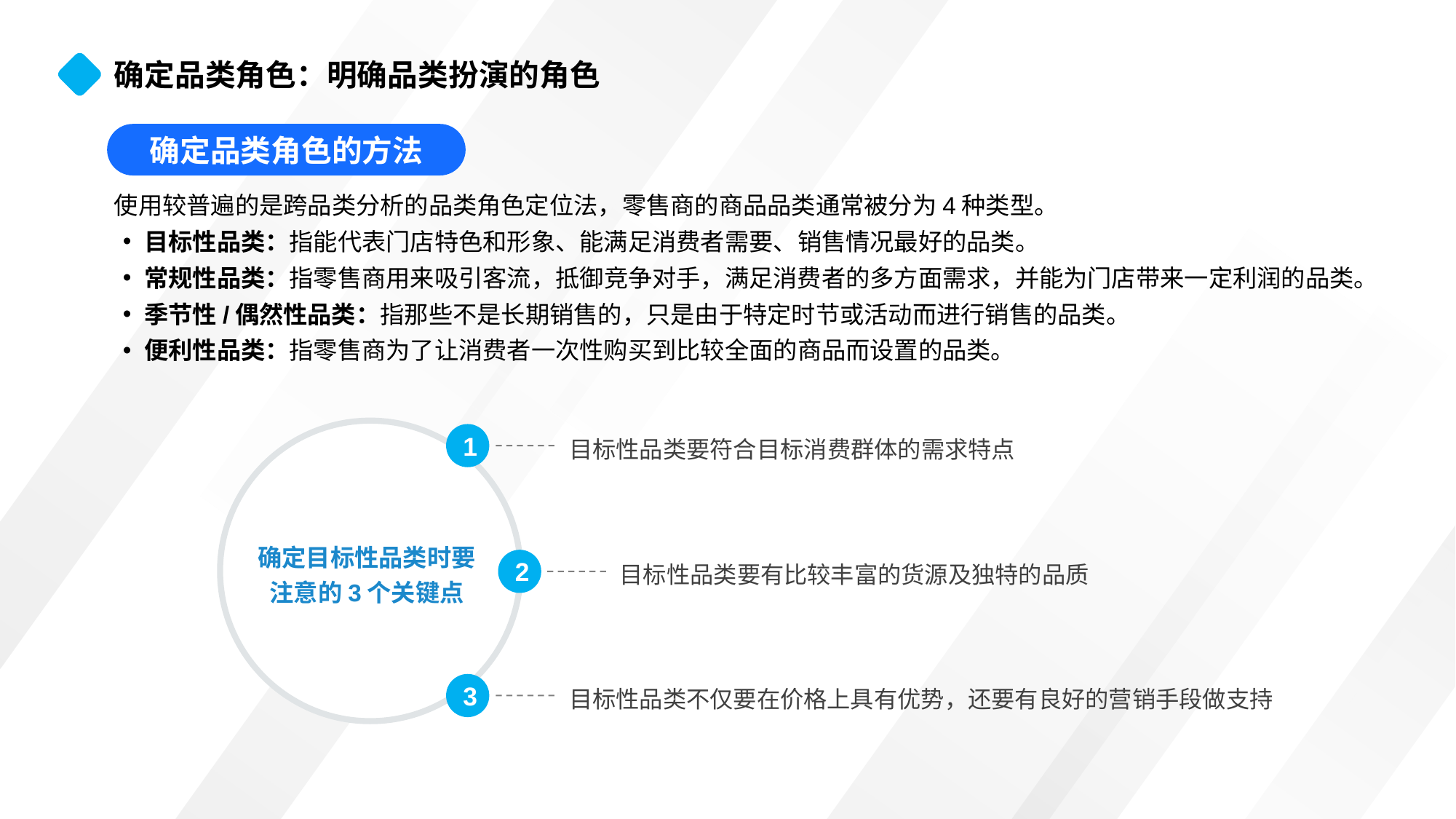

确定品类角色：明确品类扮演的角色

确定品类角色的方法
使用较普遍的是跨品类分析的品类角色定位法，零售商的商品品类通常被分为4种类型。
目标性品类：指能代表门店特色和形象、能满足消费者需要、销售情况最好的品类。
常规性品类：指零售商用来吸引客流，抵御竞争对手，满足消费者的多方面需求，并能为门店带来一定利润的品类。
季节性/偶然性品类：指那些不是长期销售的，只是由于特定时节或活动而进行销售的品类。
便利性品类：指零售商为了让消费者一次性购买到比较全面的商品而设置的品类。

确定目标性品类时要注意的3个关键点
目标性品类要符合目标消费群体的需求特点
1

目标性品类要有比较丰富的货源及独特的品质
2

目标性品类不仅要在价格上具有优势，还要有良好的营销手段做支持
3